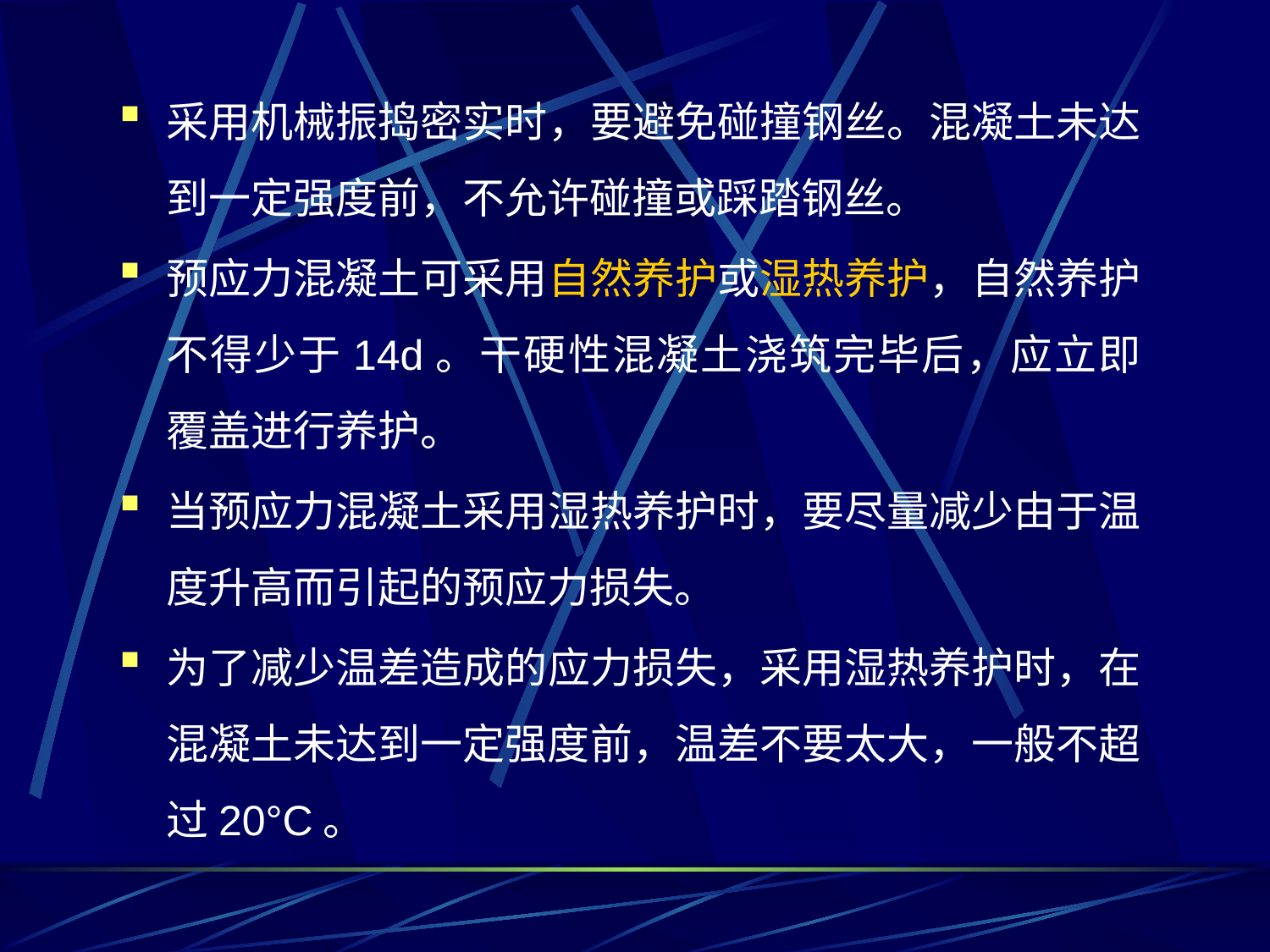

采用机械振捣密实时，要避免碰撞钢丝。混凝土未达到一定强度前，不允许碰撞或踩踏钢丝。
预应力混凝土可采用自然养护或湿热养护，自然养护不得少于14d。干硬性混凝土浇筑完毕后，应立即覆盖进行养护。
当预应力混凝土采用湿热养护时，要尽量减少由于温度升高而引起的预应力损失。
为了减少温差造成的应力损失，采用湿热养护时，在混凝土未达到一定强度前，温差不要太大，一般不超过20°C。